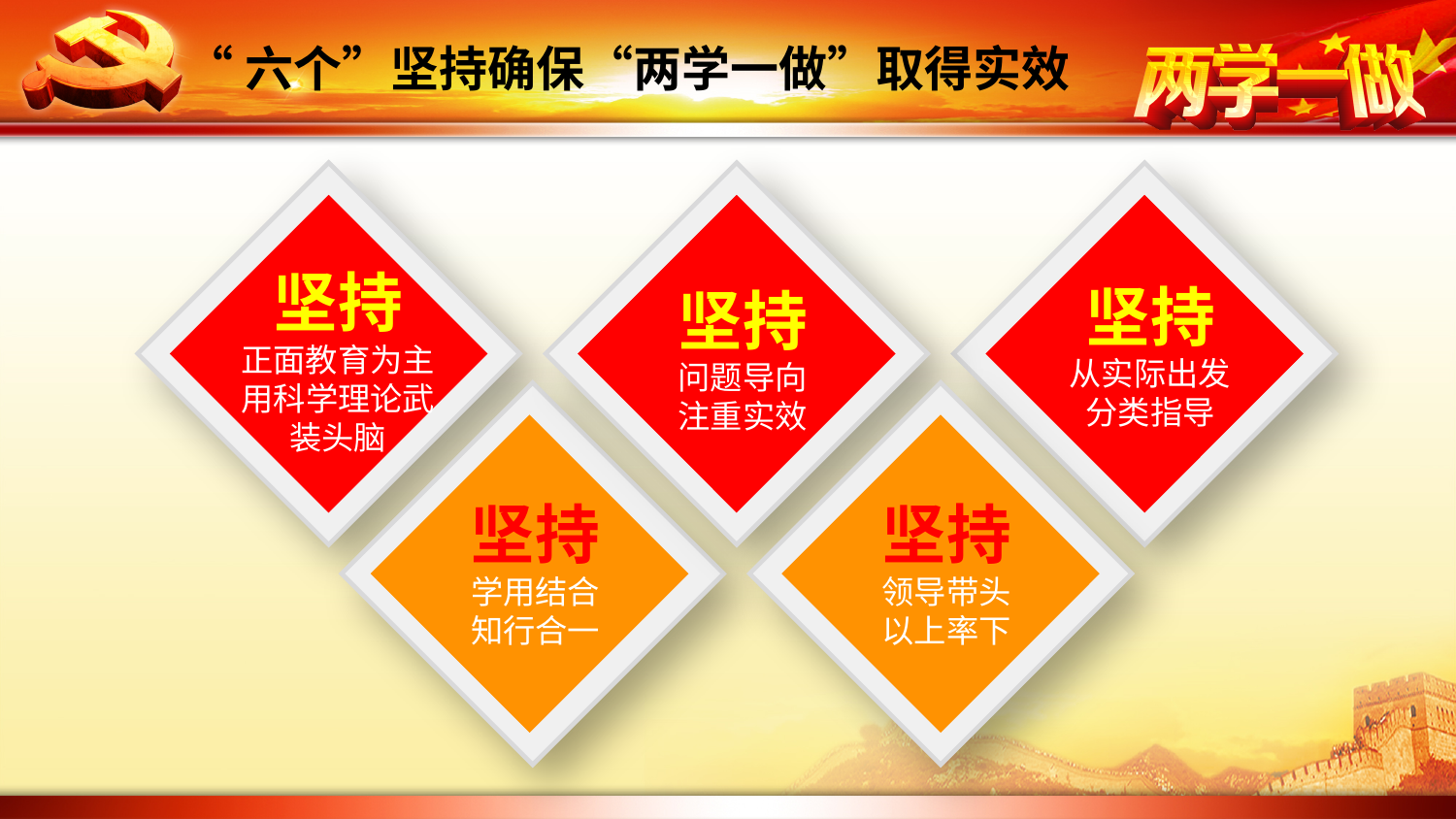

“六个”坚持确保“两学一做”取得实效

坚持
正面教育为主用科学理论武装头脑

坚持
问题导向
注重实效

坚持
从实际出发
分类指导

坚持
学用结合
知行合一

坚持
领导带头
以上率下